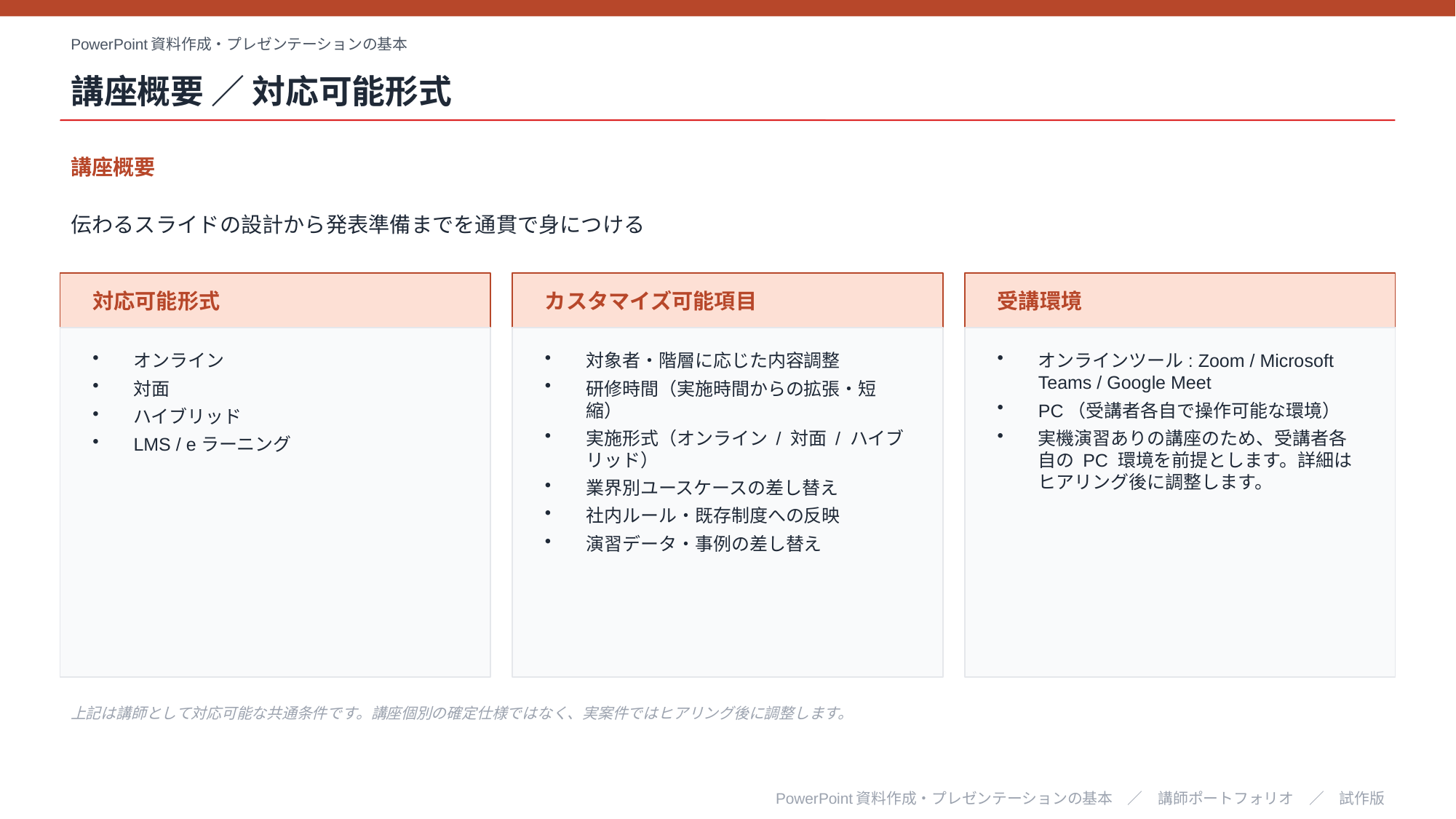

PowerPoint資料作成・プレゼンテーションの基本
講座概要 ／ 対応可能形式

講座概要
伝わるスライドの設計から発表準備までを通貫で身につける

対応可能形式

カスタマイズ可能項目

受講環境

オンライン
対面
ハイブリッド
LMS / eラーニング
対象者・階層に応じた内容調整
研修時間（実施時間からの拡張・短縮）
実施形式（オンライン / 対面 / ハイブリッド）
業界別ユースケースの差し替え
社内ルール・既存制度への反映
演習データ・事例の差し替え
オンラインツール: Zoom / Microsoft Teams / Google Meet
PC（受講者各自で操作可能な環境）
実機演習ありの講座のため、受講者各自の PC 環境を前提とします。詳細はヒアリング後に調整します。
上記は講師として対応可能な共通条件です。講座個別の確定仕様ではなく、実案件ではヒアリング後に調整します。
PowerPoint資料作成・プレゼンテーションの基本　／　講師ポートフォリオ　／　試作版